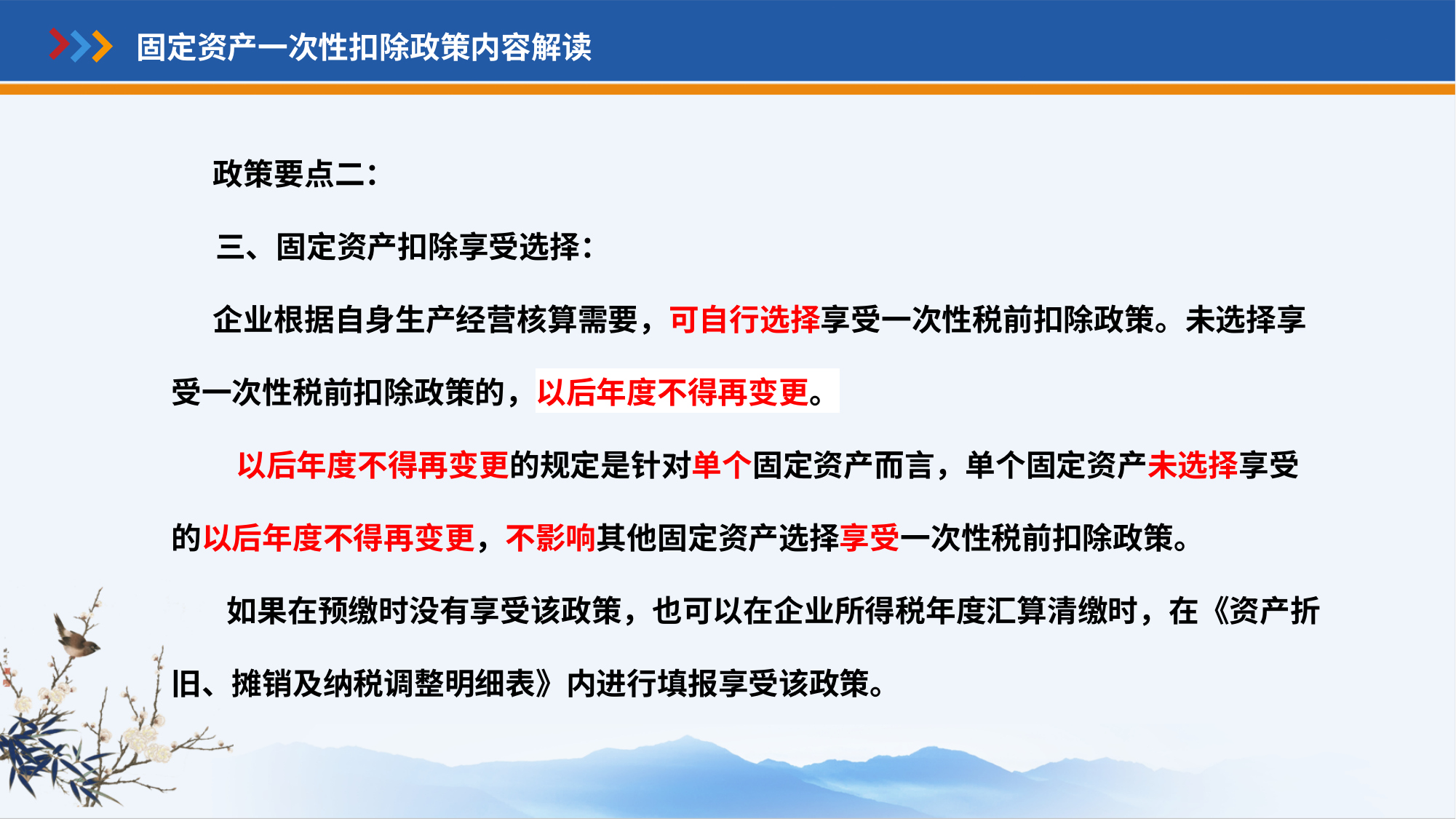

固定资产一次性扣除政策内容解读

     政策要点二：
　  三、固定资产扣除享受选择：
     企业根据自身生产经营核算需要，可自行选择享受一次性税前扣除政策。未选择享受一次性税前扣除政策的，以后年度不得再变更。
　     以后年度不得再变更的规定是针对单个固定资产而言，单个固定资产未选择享受的以后年度不得再变更，不影响其他固定资产选择享受一次性税前扣除政策。
       如果在预缴时没有享受该政策，也可以在企业所得税年度汇算清缴时，在《资产折旧、摊销及纳税调整明细表》内进行填报享受该政策。